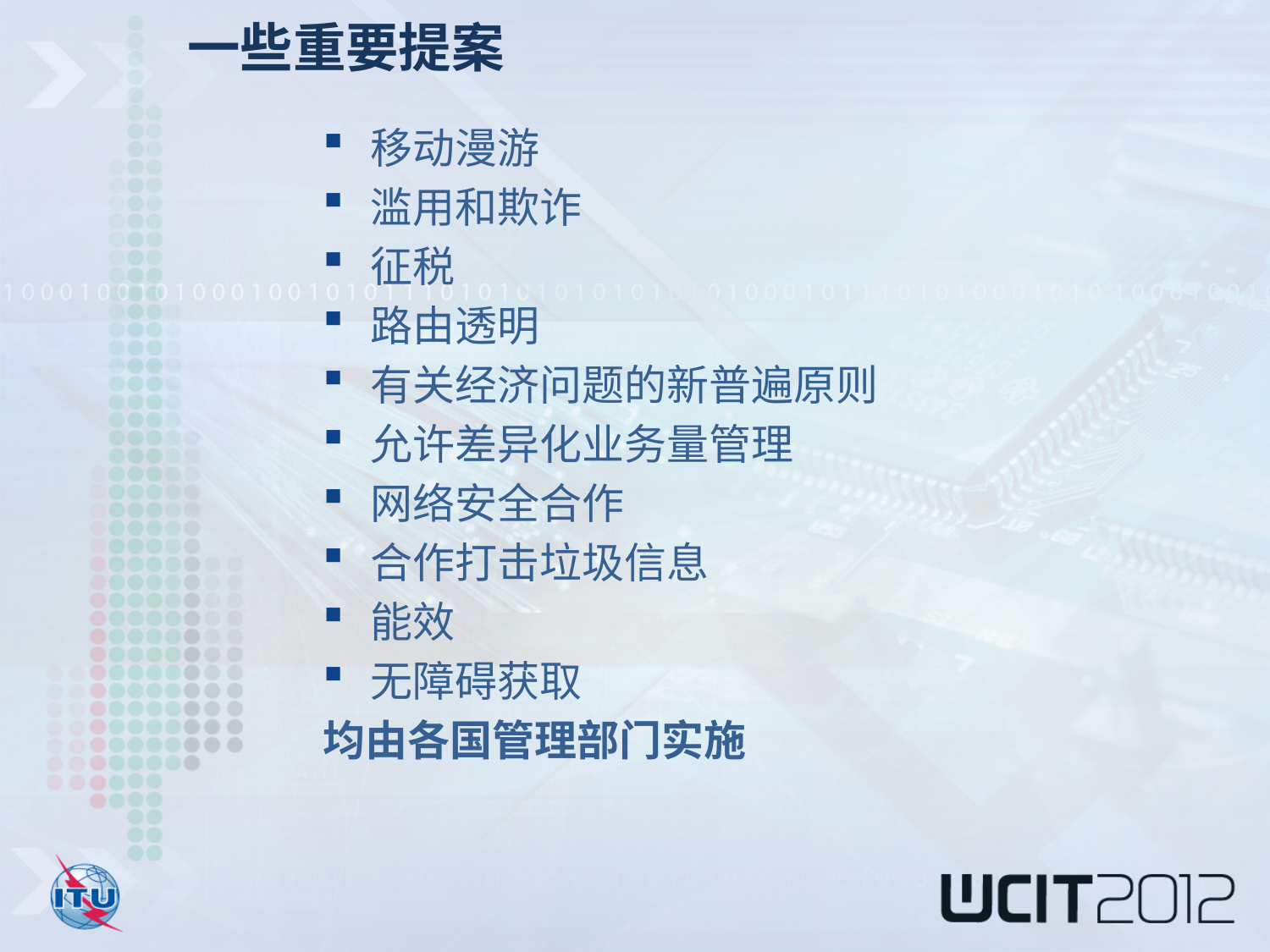

一些重要提案
移动漫游
滥用和欺诈
征税
路由透明
有关经济问题的新普遍原则
允许差异化业务量管理
网络安全合作
合作打击垃圾信息
能效
无障碍获取
均由各国管理部门实施